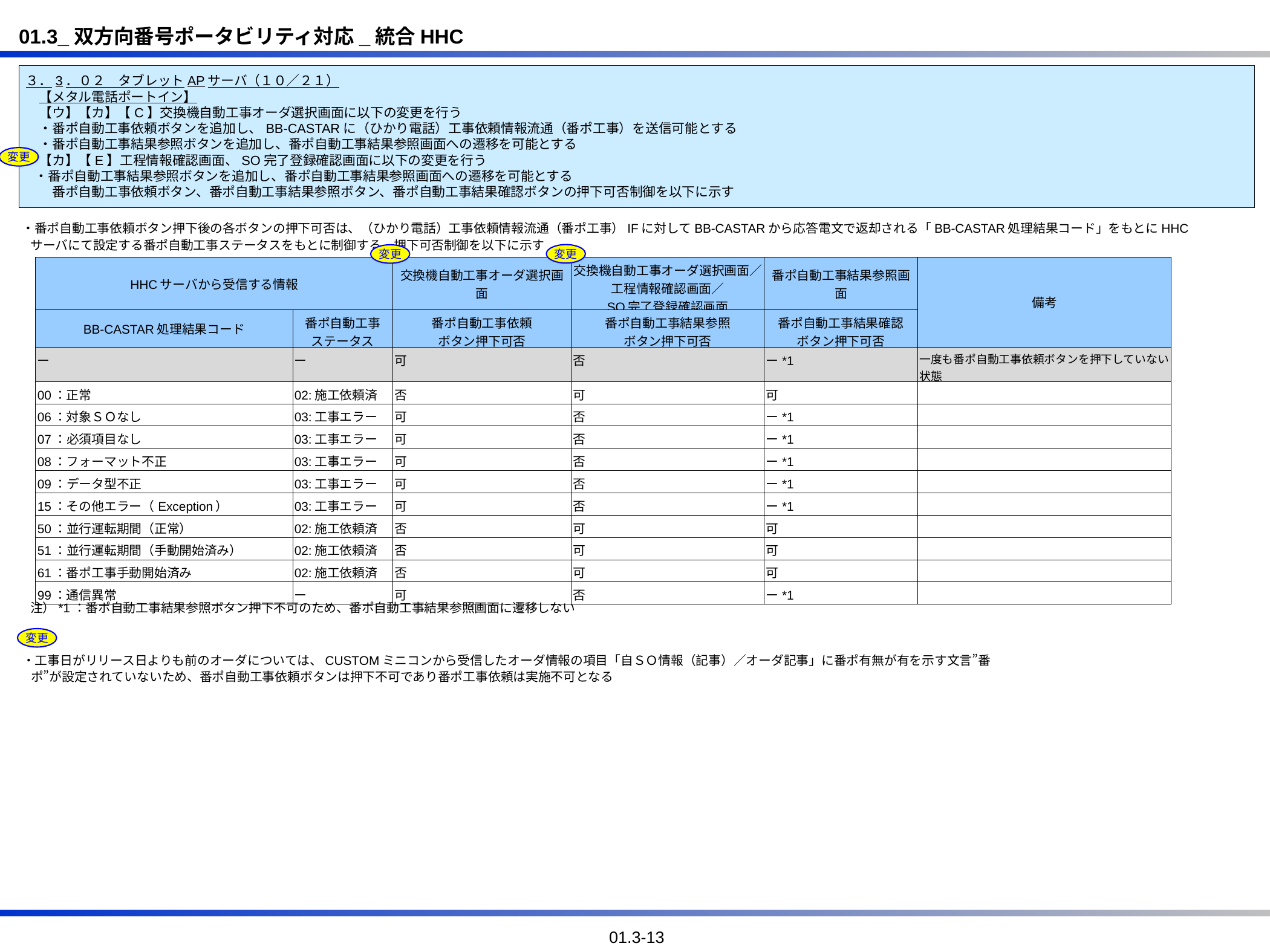

３．3．０２　タブレットAPサーバ（１０／２１）
　【メタル電話ポートイン】
　【ウ】【カ】【C】交換機自動工事オーダ選択画面に以下の変更を行う
　・番ポ自動工事依頼ボタンを追加し、BB-CASTARに（ひかり電話）工事依頼情報流通（番ポ工事）を送信可能とする
　・番ポ自動工事結果参照ボタンを追加し、番ポ自動工事結果参照画面への遷移を可能とする
　【カ】【E】工程情報確認画面、SO完了登録確認画面に以下の変更を行う
  ・番ポ自動工事結果参照ボタンを追加し、番ポ自動工事結果参照画面への遷移を可能とする
　　番ポ自動工事依頼ボタン、番ポ自動工事結果参照ボタン、番ポ自動工事結果確認ボタンの押下可否制御を以下に示す

変更
・番ポ自動工事依頼ボタン押下後の各ボタンの押下可否は、（ひかり電話）工事依頼情報流通（番ポ工事）IFに対してBB-CASTARから応答電文で返却される「BB-CASTAR処理結果コード」をもとにHHCサーバにて設定する番ポ自動工事ステータスをもとに制御する。押下可否制御を以下に示す
変更
変更
| HHCサーバから受信する情報 |  | 交換機自動工事オーダ選択画面 | 交換機自動工事オーダ選択画面／工程情報確認画面／ SO完了登録確認画面 | 番ポ自動工事結果参照画面 | 備考 |
| --- | --- | --- | --- | --- | --- |
| BB-CASTAR処理結果コード | 番ポ自動工事 ステータス | 番ポ自動工事依頼 ボタン押下可否 | 番ポ自動工事結果参照 ボタン押下可否 | 番ポ自動工事結果確認 ボタン押下可否 |  |
| ー | ー | 可 | 否 | ー\*1 | 一度も番ポ自動工事依頼ボタンを押下していない状態 |
| 00：正常 | 02:施工依頼済 | 否 | 可 | 可 |  |
| 06：対象ＳＯなし | 03:工事エラー | 可 | 否 | ー\*1 |  |
| 07：必須項目なし | 03:工事エラー | 可 | 否 | ー\*1 |  |
| 08：フォーマット不正 | 03:工事エラー | 可 | 否 | ー\*1 |  |
| 09：データ型不正 | 03:工事エラー | 可 | 否 | ー\*1 |  |
| 15：その他エラー（Exception） | 03:工事エラー | 可 | 否 | ー\*1 |  |
| 50：並行運転期間（正常） | 02:施工依頼済 | 否 | 可 | 可 |  |
| 51：並行運転期間（手動開始済み） | 02:施工依頼済 | 否 | 可 | 可 |  |
| 61：番ポ工事手動開始済み | 02:施工依頼済 | 否 | 可 | 可 |  |
| 99：通信異常 | ー | 可 | 否 | ー\*1 |  |
注）*1：番ポ自動工事結果参照ボタン押下不可のため、番ポ自動工事結果参照画面に遷移しない
変更
・工事日がリリース日よりも前のオーダについては、CUSTOMミニコンから受信したオーダ情報の項目「自ＳＯ情報（記事）／オーダ記事」に番ポ有無が有を示す文言”番ポ”が設定されていないため、番ポ自動工事依頼ボタンは押下不可であり番ポ工事依頼は実施不可となる
01.3-13